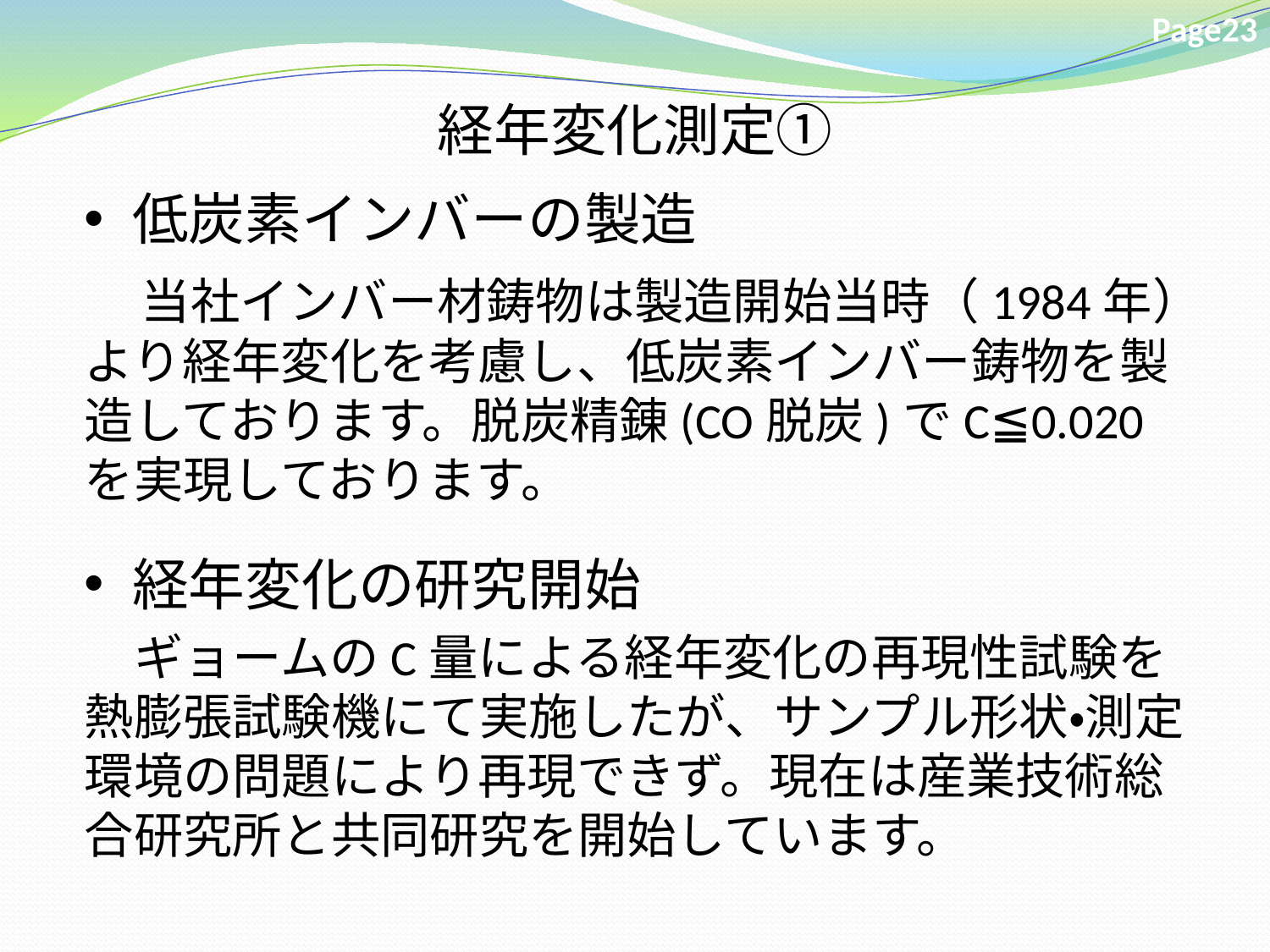

Page23
# 経年変化測定①
低炭素インバーの製造
　当社インバー材鋳物は製造開始当時（1984年）より経年変化を考慮し、低炭素インバー鋳物を製造しております。脱炭精錬(CO脱炭)でC≦0.020を実現しております。

経年変化の研究開始
　ギョームのC量による経年変化の再現性試験を熱膨張試験機にて実施したが、サンプル形状・測定環境の問題により再現できず。現在は産業技術総合研究所と共同研究を開始しています。